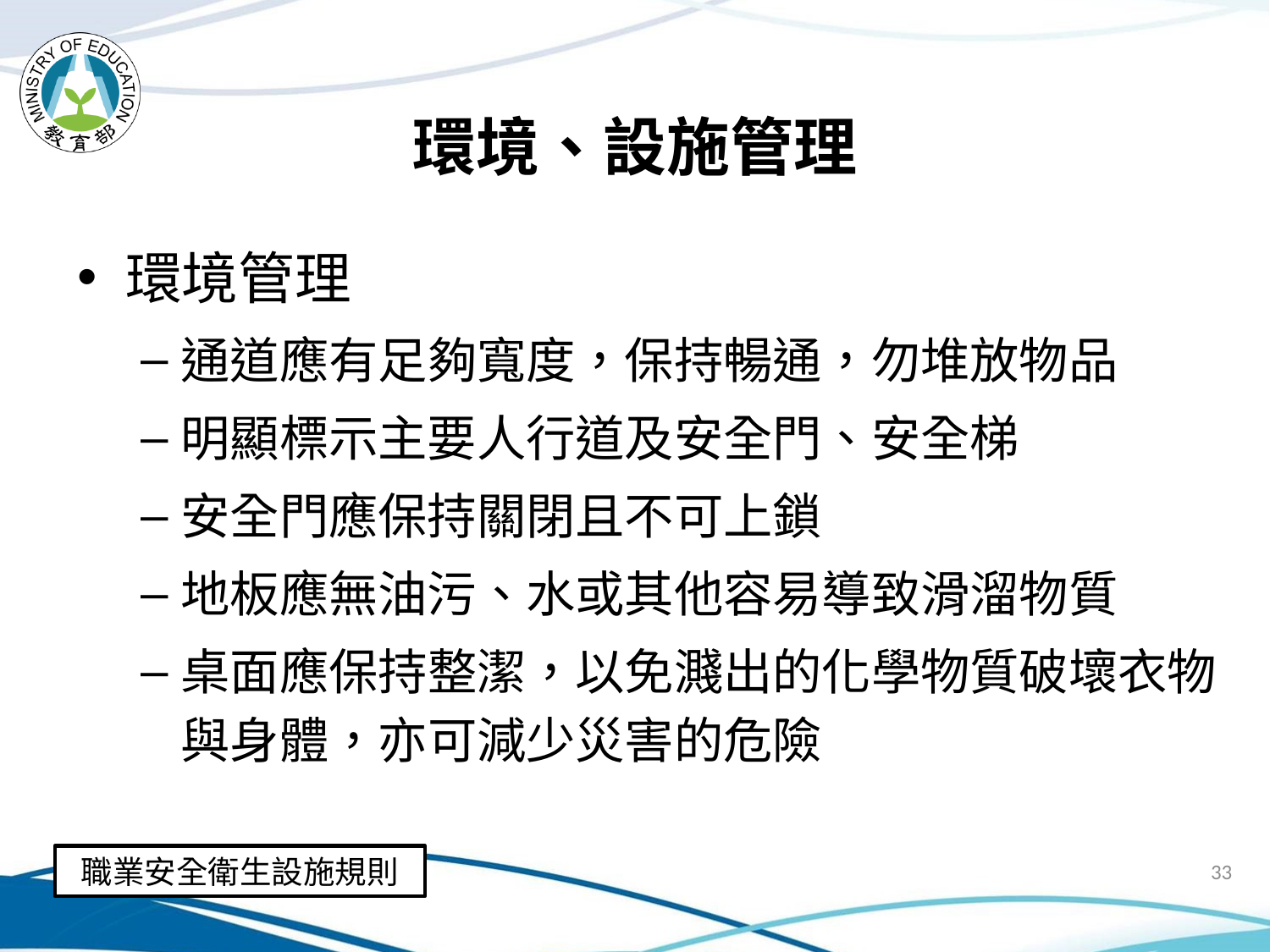

# 環境、設施管理
環境管理
通道應有足夠寬度，保持暢通，勿堆放物品
明顯標示主要人行道及安全門、安全梯
安全門應保持關閉且不可上鎖
地板應無油污、水或其他容易導致滑溜物質
桌面應保持整潔，以免濺出的化學物質破壞衣物與身體，亦可減少災害的危險
職業安全衛生設施規則
33